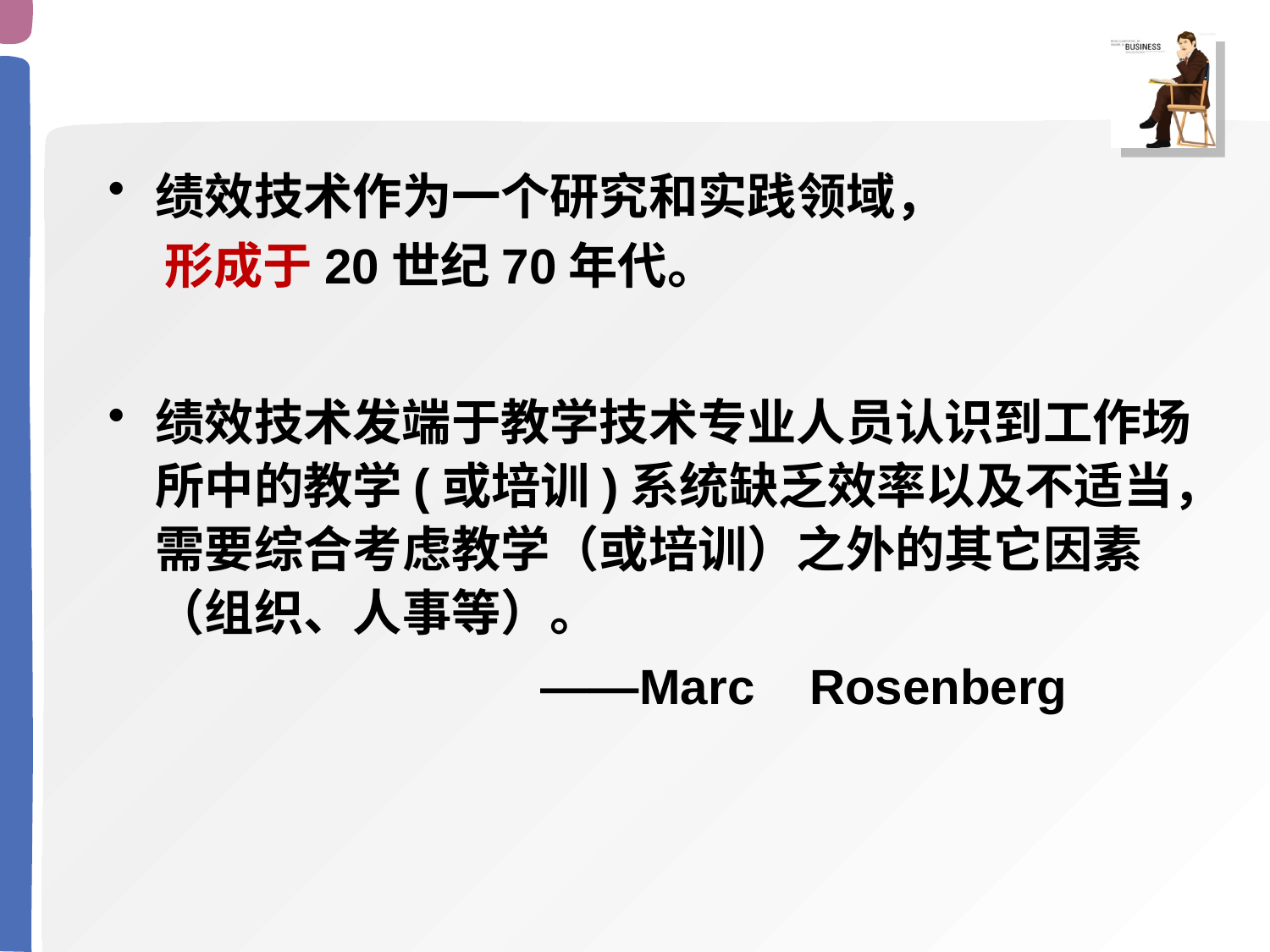

绩效技术作为一个研究和实践领域，
    形成于20世纪70年代。
绩效技术发端于教学技术专业人员认识到工作场所中的教学(或培训)系统缺乏效率以及不适当，需要综合考虑教学（或培训）之外的其它因素（组织、人事等）。
                    ——Marc    Rosenberg